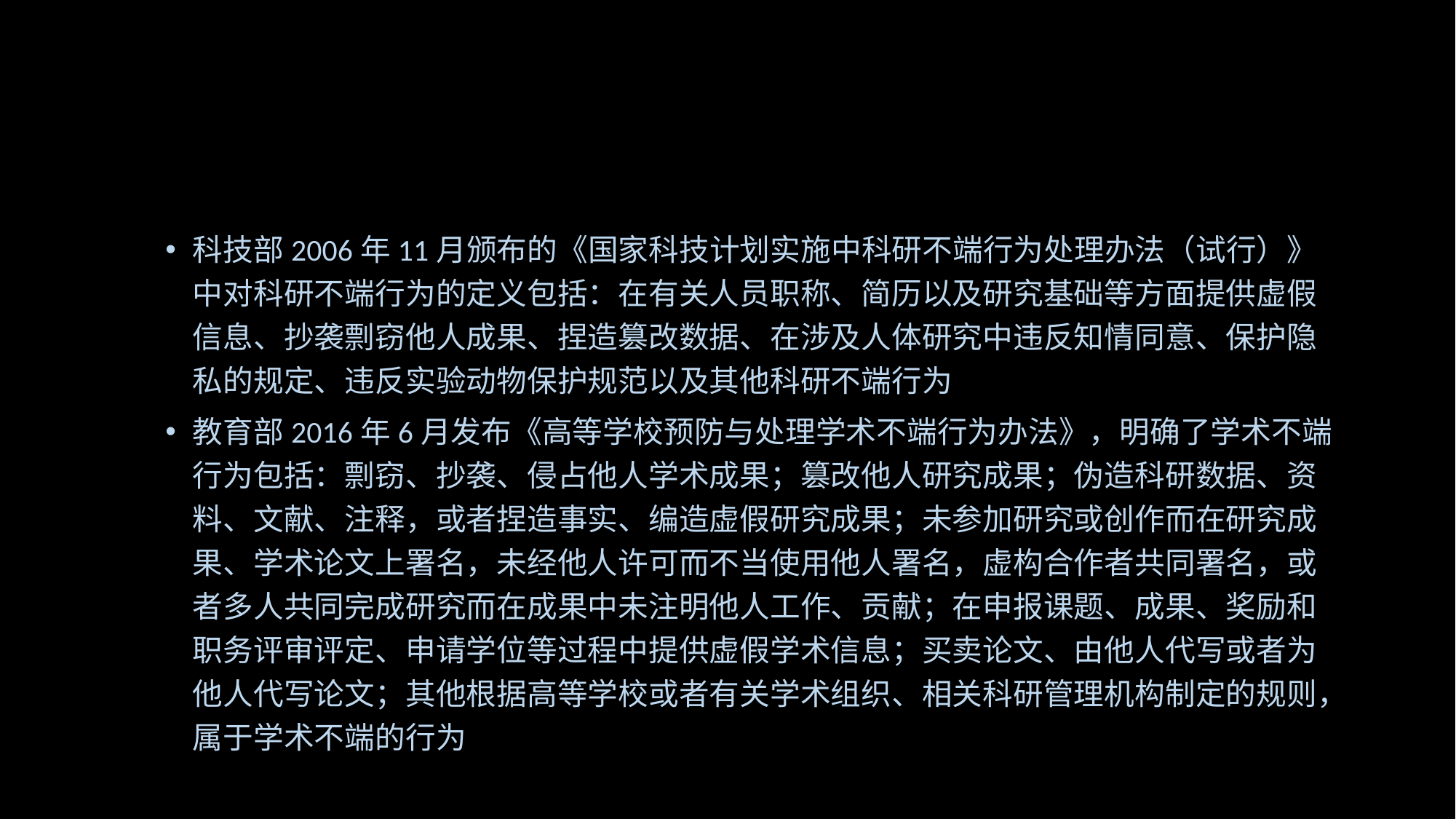

#
科技部2006年11月颁布的《国家科技计划实施中科研不端行为处理办法（试行）》中对科研不端行为的定义包括：在有关人员职称、简历以及研究基础等方面提供虚假信息、抄袭剽窃他人成果、捏造篡改数据、在涉及人体研究中违反知情同意、保护隐私的规定、违反实验动物保护规范以及其他科研不端行为
教育部2016年6月发布《高等学校预防与处理学术不端行为办法》，明确了学术不端行为包括：剽窃、抄袭、侵占他人学术成果；篡改他人研究成果；伪造科研数据、资料、文献、注释，或者捏造事实、编造虚假研究成果；未参加研究或创作而在研究成果、学术论文上署名，未经他人许可而不当使用他人署名，虚构合作者共同署名，或者多人共同完成研究而在成果中未注明他人工作、贡献；在申报课题、成果、奖励和职务评审评定、申请学位等过程中提供虚假学术信息；买卖论文、由他人代写或者为他人代写论文；其他根据高等学校或者有关学术组织、相关科研管理机构制定的规则，属于学术不端的行为